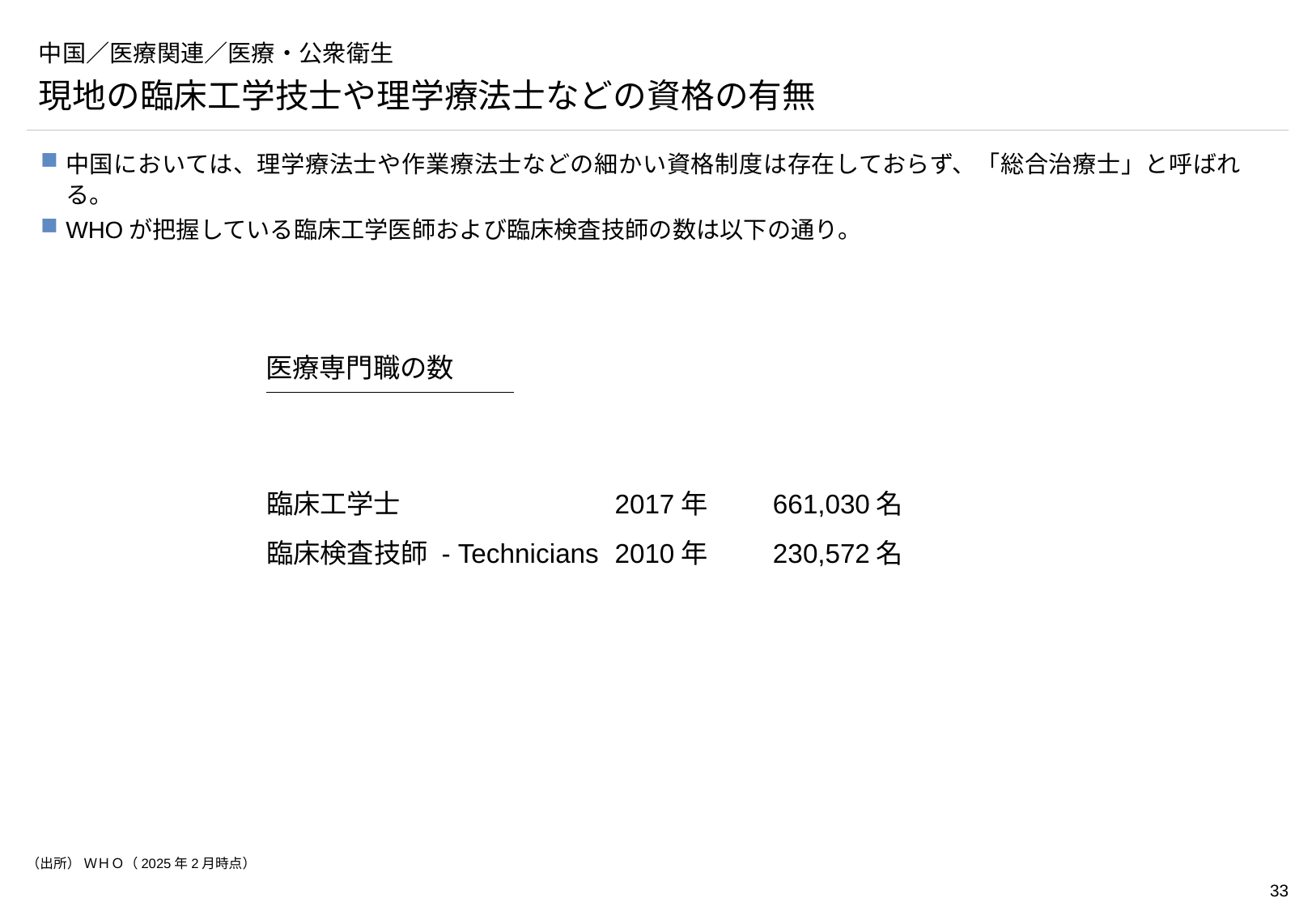

# 中国／医療関連／医療・公衆衛生
現地の臨床工学技士や理学療法士などの資格の有無
中国においては、理学療法士や作業療法士などの細かい資格制度は存在しておらず、「総合治療士」と呼ばれる。
WHOが把握している臨床工学医師および臨床検査技師の数は以下の通り。

医療専門職の数
|  |  |  |
| --- | --- | --- |
| 臨床工学士 | 2017年 | 661,030名 |
| 臨床検査技師 - Technicians | 2010年 | 230,572名 |
|  |  |  |
（出所） ＷＨＯ（2025年2月時点）